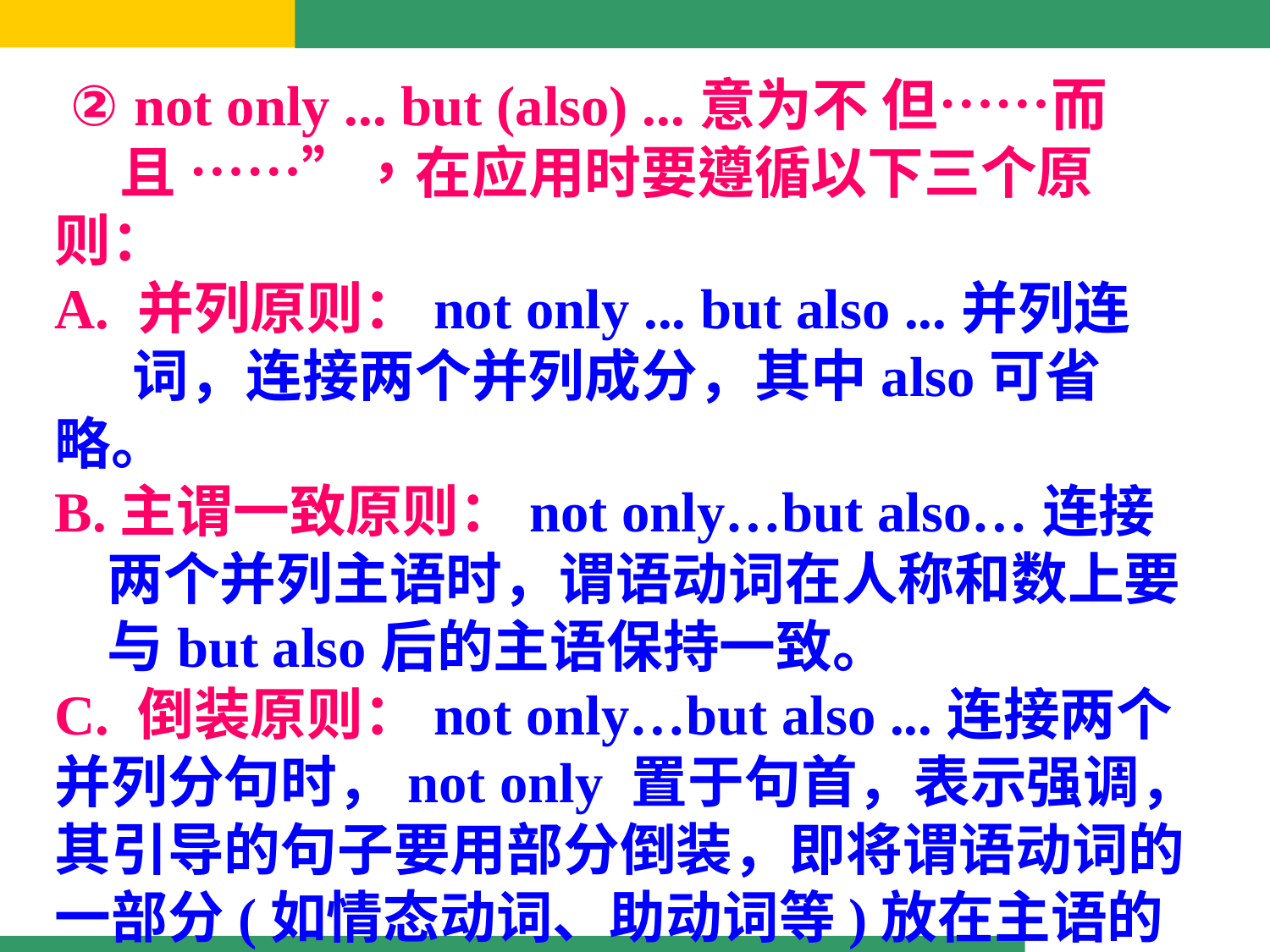

② not only ... but (also) ...意为不 但……而
    且 ……”，在应用时要遵循以下三个原则：
A. 并列原则：not only ... but also ...并列连
     词，连接两个并列成分，其中also可省略。
B.主谓一致原则：not only…but also…连接
   两个并列主语时，谓语动词在人称和数上要
   与but also后的主语保持一致。
C. 倒装原则：not only…but also ...连接两个 并列分句时，not only 置于句首，表示强调，其引导的句子要用部分倒装，即将谓语动词的一部分(如情态动词、助动词等)放在主语的前面，而but also 的句子用正常语序。